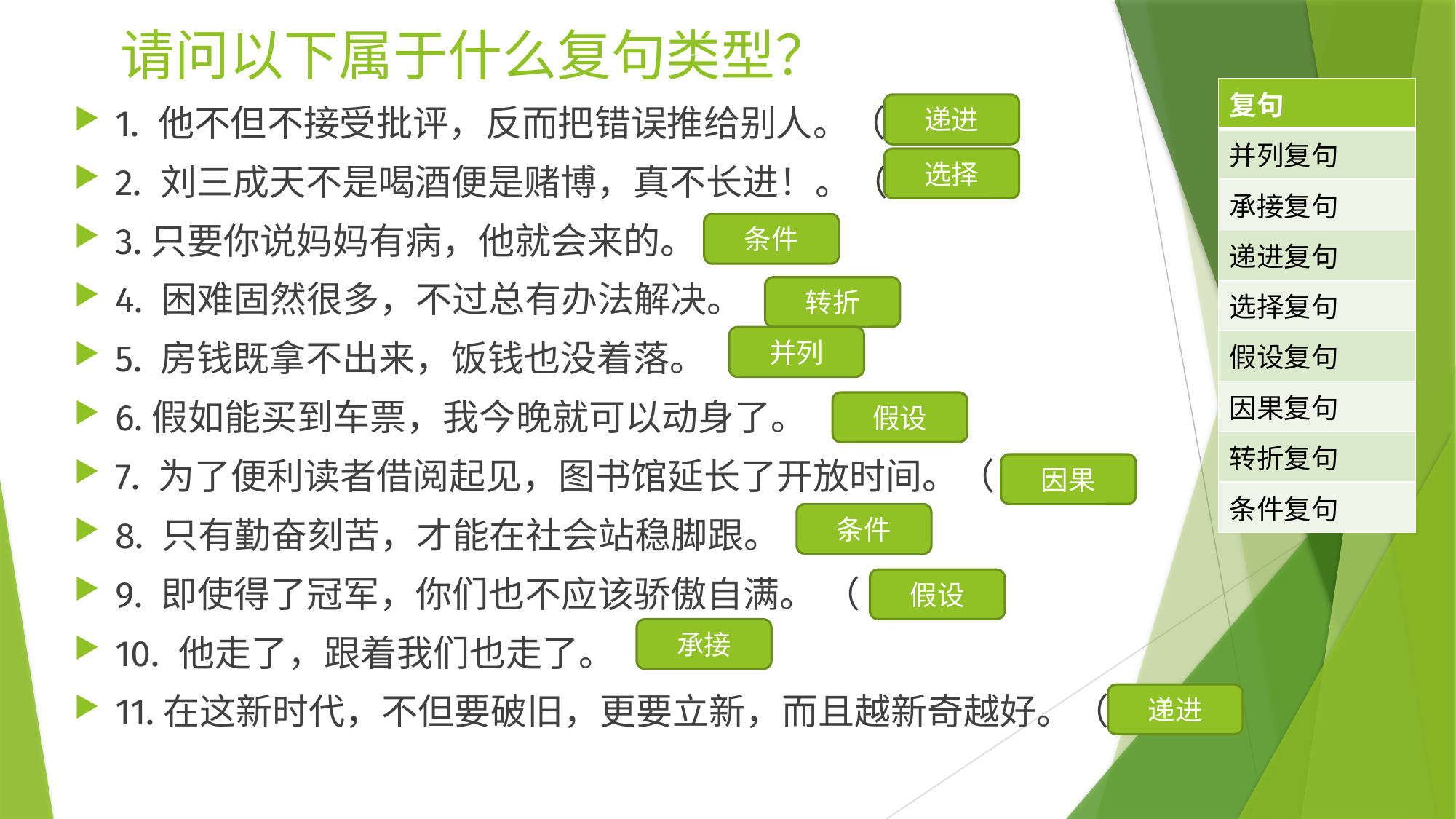

# 请问以下属于什么复句类型？
| 复句 |
| --- |
| 并列复句 |
| 承接复句 |
| 递进复句 |
| 选择复句 |
| 假设复句 |
| 因果复句 |
| 转折复句 |
| 条件复句 |
1. 他不但不接受批评，反而把错误推给别人。（           ）
2. 刘三成天不是喝酒便是赌博，真不长进！。（           ）
3.只要你说妈妈有病，他就会来的。（         ）
4. 困难固然很多，不过总有办法解决。（            ）
5. 房钱既拿不出来，饭钱也没着落。（            ）
6.假如能买到车票，我今晚就可以动身了。（            ）
7. 为了便利读者借阅起见，图书馆延长了开放时间。（            ）
8. 只有勤奋刻苦，才能在社会站稳脚跟。（            ）
9. 即使得了冠军，你们也不应该骄傲自满。 （            ）
10. 他走了，跟着我们也走了。（            ）
11.在这新时代，不但要破旧，更要立新，而且越新奇越好。（            ）

递进
选择
条件
转折
并列
假设
因果
条件
假设
承接
递进